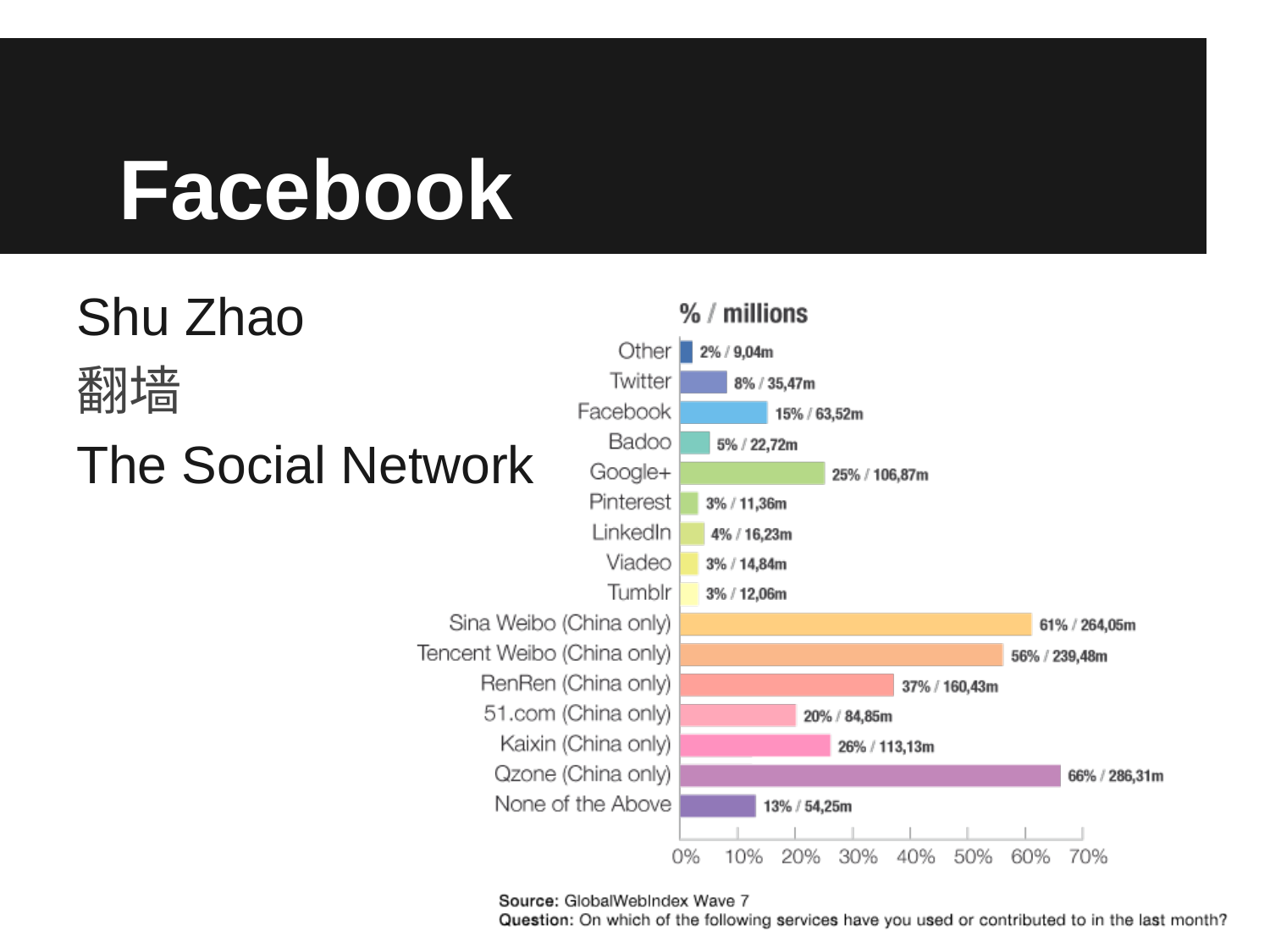

# Facebook
Shu Zhao
翻墙
The Social Network